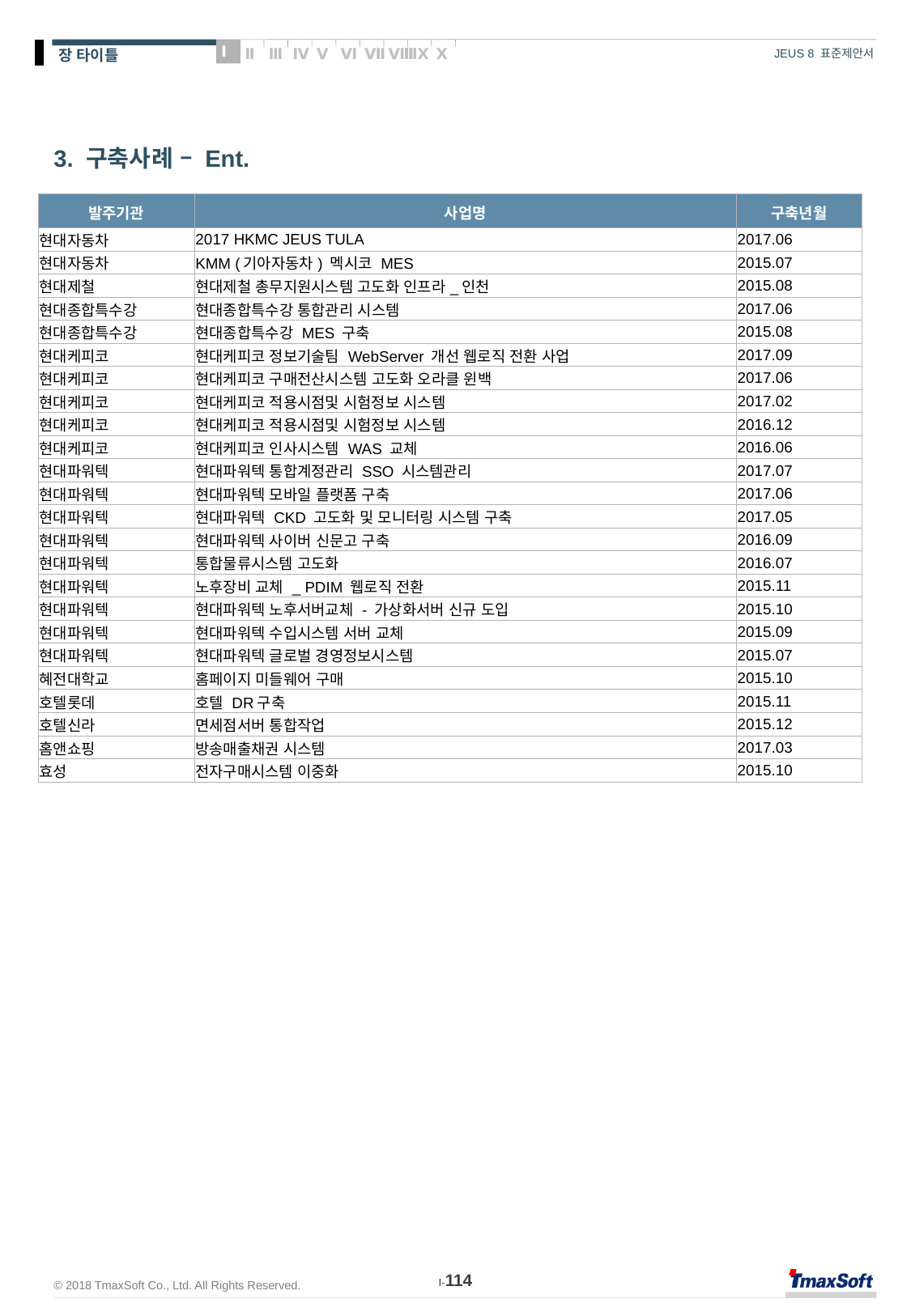

# 3. 구축사례 – Ent.
| 발주기관 | 사업명 | 구축년월 |
| --- | --- | --- |
| 현대자동차 | 2017 HKMC JEUS TULA | 2017.06 |
| 현대자동차 | KMM (기아자동차) 멕시코 MES | 2015.07 |
| 현대제철 | 현대제철 총무지원시스템 고도화 인프라\_인천 | 2015.08 |
| 현대종합특수강 | 현대종합특수강 통합관리 시스템 | 2017.06 |
| 현대종합특수강 | 현대종합특수강 MES 구축 | 2015.08 |
| 현대케피코 | 현대케피코 정보기술팀 WebServer 개선 웹로직 전환 사업 | 2017.09 |
| 현대케피코 | 현대케피코 구매전산시스템 고도화 오라클 윈백 | 2017.06 |
| 현대케피코 | 현대케피코 적용시점및 시험정보 시스템 | 2017.02 |
| 현대케피코 | 현대케피코 적용시점및 시험정보 시스템 | 2016.12 |
| 현대케피코 | 현대케피코 인사시스템 WAS 교체 | 2016.06 |
| 현대파워텍 | 현대파워텍 통합계정관리 SSO 시스템관리 | 2017.07 |
| 현대파워텍 | 현대파워텍 모바일 플랫폼 구축 | 2017.06 |
| 현대파워텍 | 현대파워텍 CKD 고도화 및 모니터링 시스템 구축 | 2017.05 |
| 현대파워텍 | 현대파워텍 사이버 신문고 구축 | 2016.09 |
| 현대파워텍 | 통합물류시스템 고도화 | 2016.07 |
| 현대파워텍 | 노후장비 교체 \_ PDIM 웹로직 전환 | 2015.11 |
| 현대파워텍 | 현대파워텍 노후서버교체 - 가상화서버 신규 도입 | 2015.10 |
| 현대파워텍 | 현대파워텍 수입시스템 서버 교체 | 2015.09 |
| 현대파워텍 | 현대파워텍 글로벌 경영정보시스템 | 2015.07 |
| 혜전대학교 | 홈페이지 미들웨어 구매 | 2015.10 |
| 호텔롯데 | 호텔 DR구축 | 2015.11 |
| 호텔신라 | 면세점서버 통합작업 | 2015.12 |
| 홈앤쇼핑 | 방송매출채권 시스템 | 2017.03 |
| 효성 | 전자구매시스템 이중화 | 2015.10 |